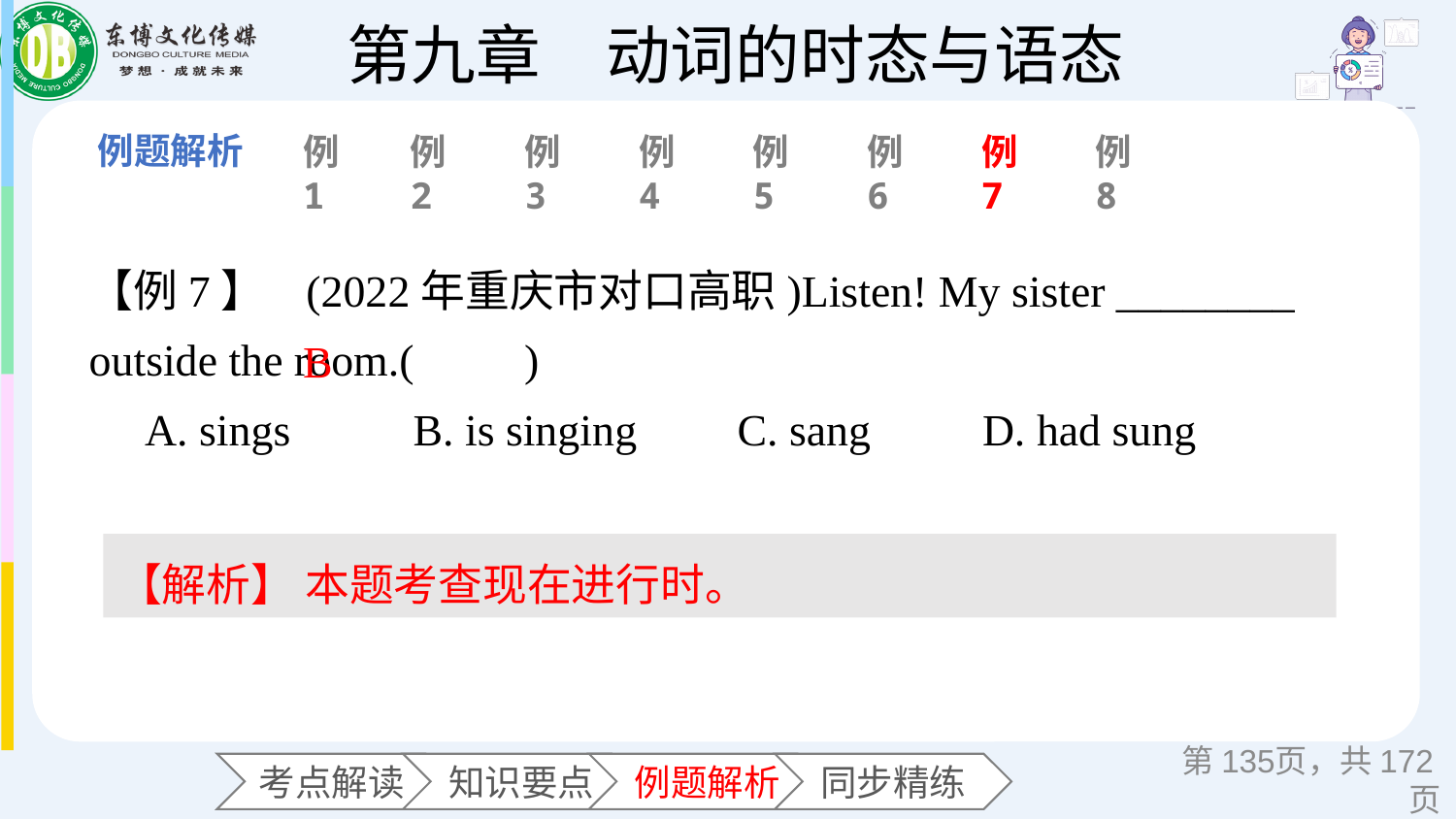

例1
例2
例3
例4
例5
例6
例7
例8
【例7】   (2022年重庆市对口高职)Listen! My sister ________ outside the room.(　　)
     A. sings           B. is singing         C. sang          D. had sung

B
【解析】 本题考查现在进行时。
第135页，共172页